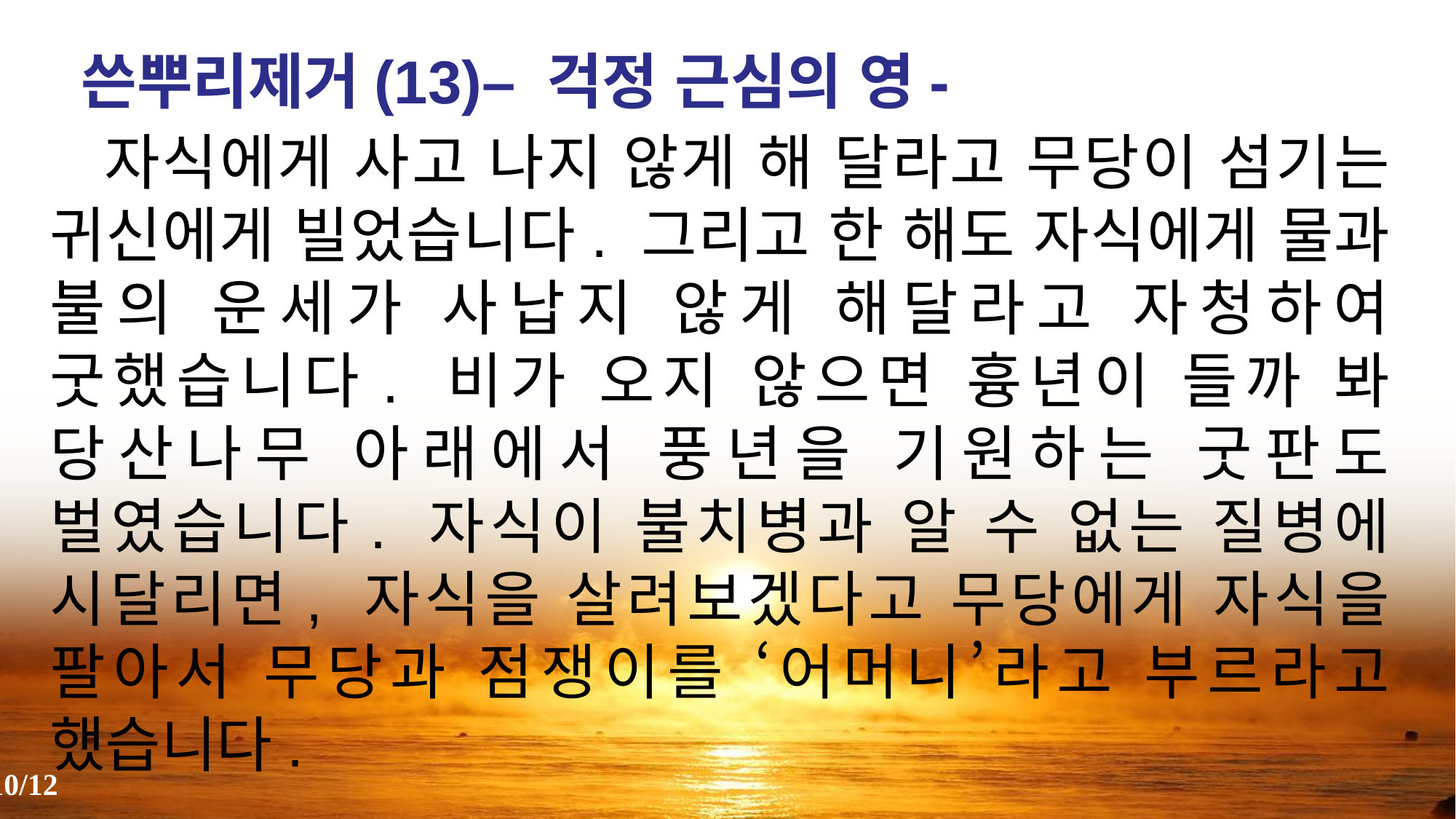

쓴뿌리제거(13)– 걱정 근심의 영-
  자식에게 사고 나지 않게 해 달라고 무당이 섬기는 귀신에게 빌었습니다. 그리고 한 해도 자식에게 물과 불의 운세가 사납지 않게 해달라고 자청하여 굿했습니다. 비가 오지 않으면 흉년이 들까 봐 당산나무 아래에서 풍년을 기원하는 굿판도 벌였습니다. 자식이 불치병과 알 수 없는 질병에 시달리면, 자식을 살려보겠다고 무당에게 자식을 팔아서 무당과 점쟁이를 ‘어머니’라고 부르라고 했습니다.